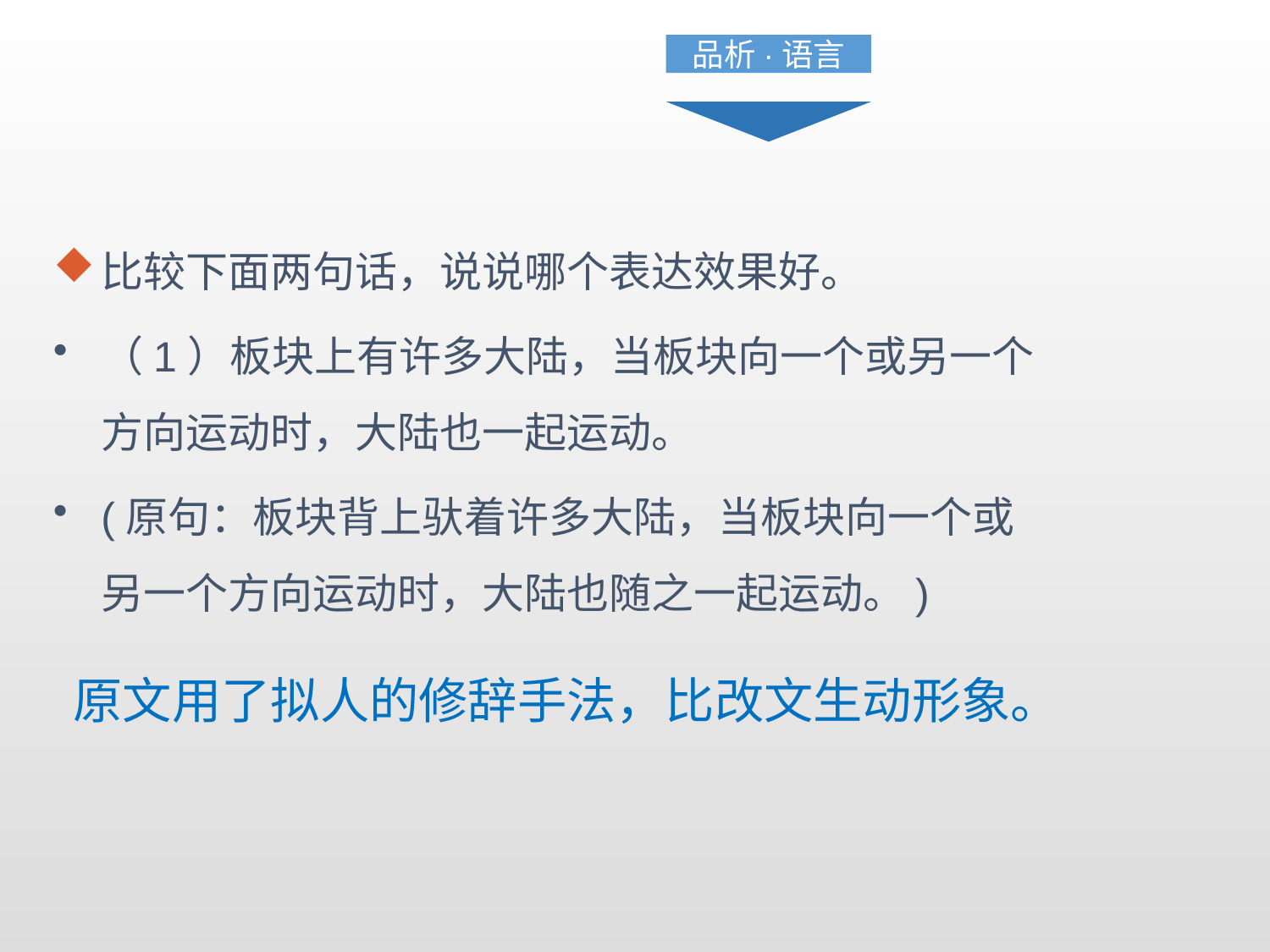

品析·语言

比较下面两句话，说说哪个表达效果好。
（1）板块上有许多大陆，当板块向一个或另一个方向运动时，大陆也一起运动。
(原句：板块背上驮着许多大陆，当板块向一个或另一个方向运动时，大陆也随之一起运动。)

原文用了拟人的修辞手法，比改文生动形象。